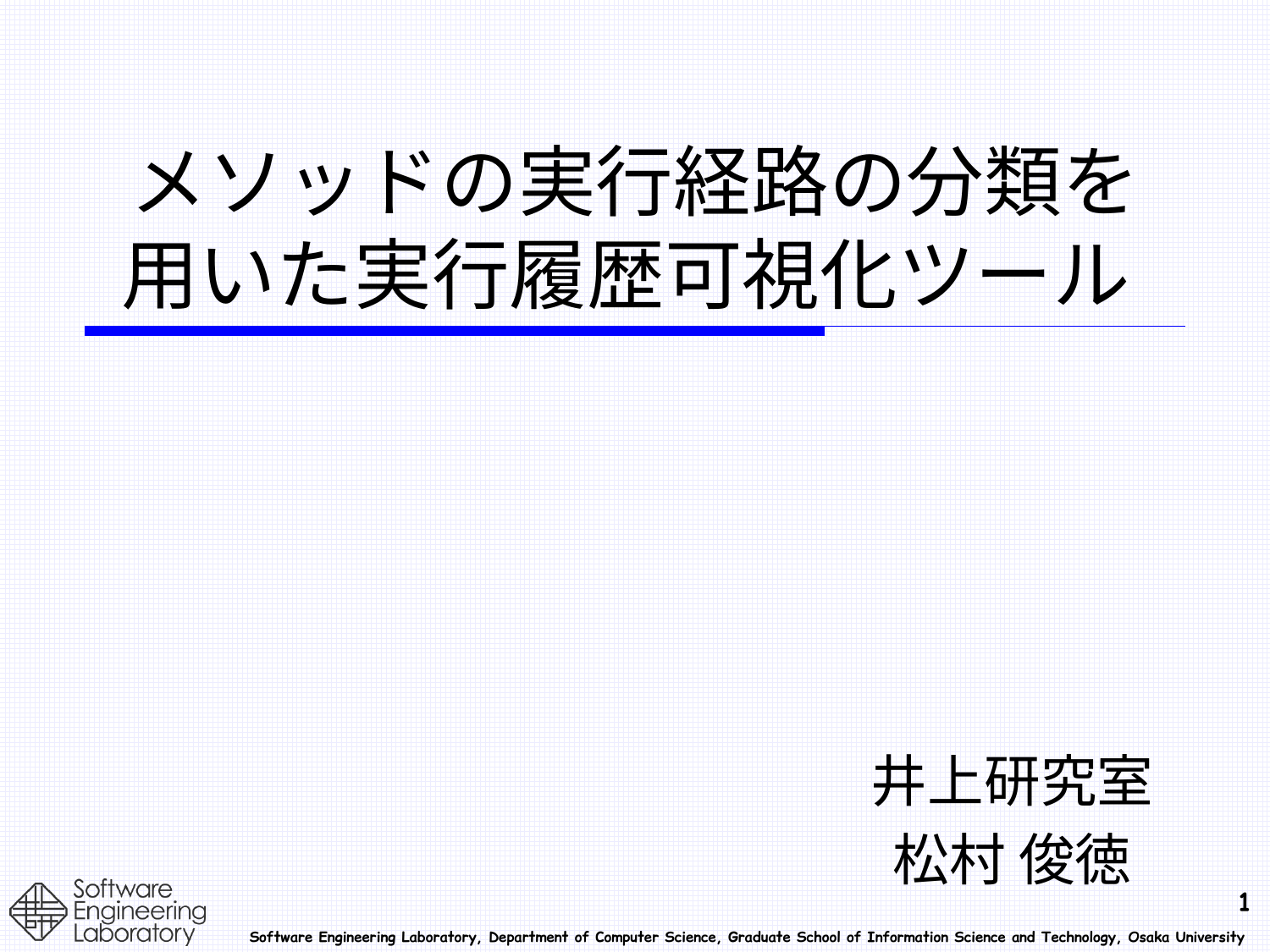

# メソッドの実行経路の分類を用いた実行履歴可視化ツール
井上研究室
松村 俊徳
1